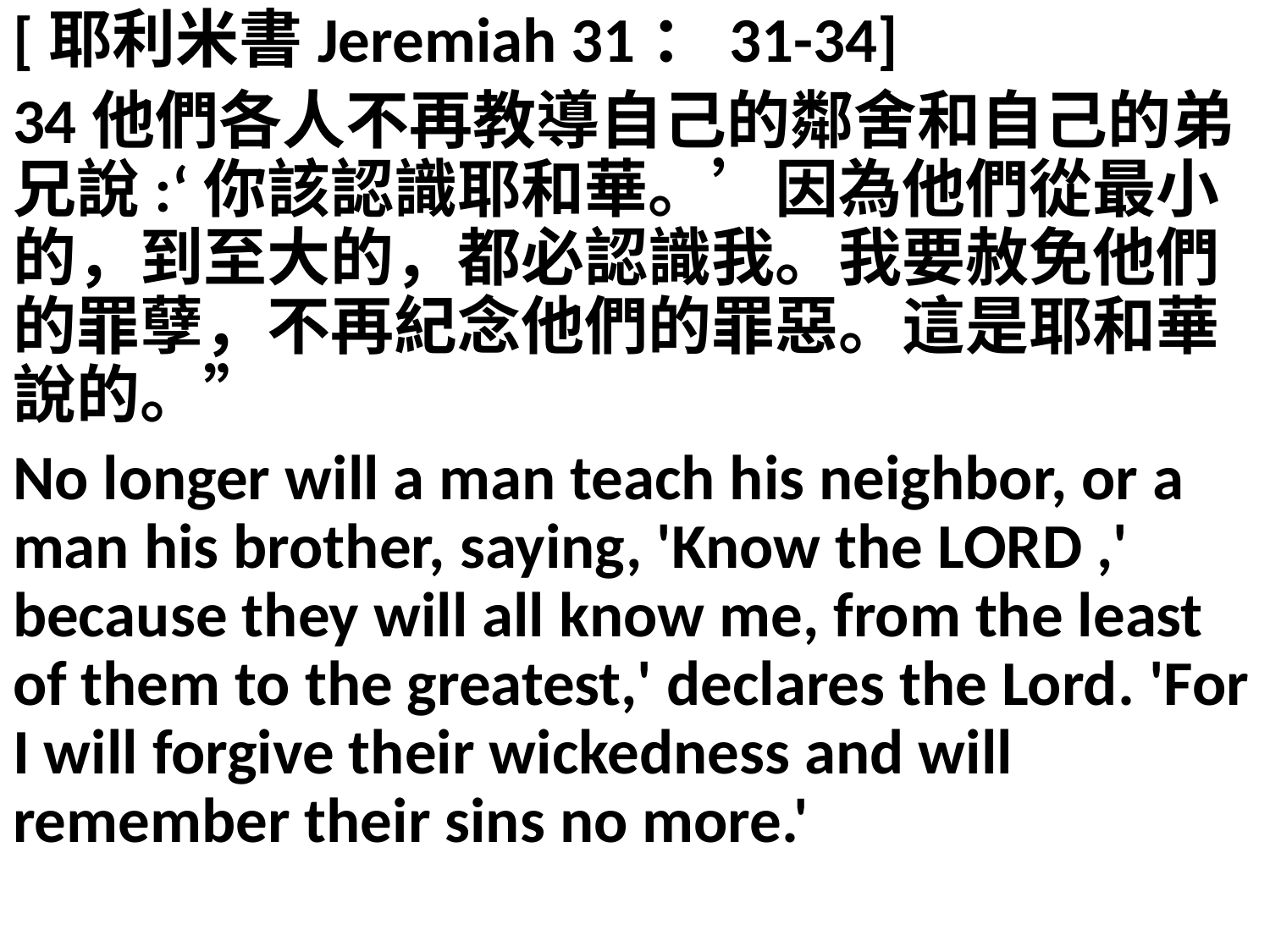

[耶利米書Jeremiah 31：31-34]
34他們各人不再教導自己的鄰舍和自己的弟兄說:‘你該認識耶和華。’因為他們從最小的，到至大的，都必認識我。我要赦免他們的罪孽，不再紀念他們的罪惡。這是耶和華說的。”
No longer will a man teach his neighbor, or a man his brother, saying, 'Know the LORD ,' because they will all know me, from the least of them to the greatest,' declares the Lord. 'For I will forgive their wickedness and will remember their sins no more.'